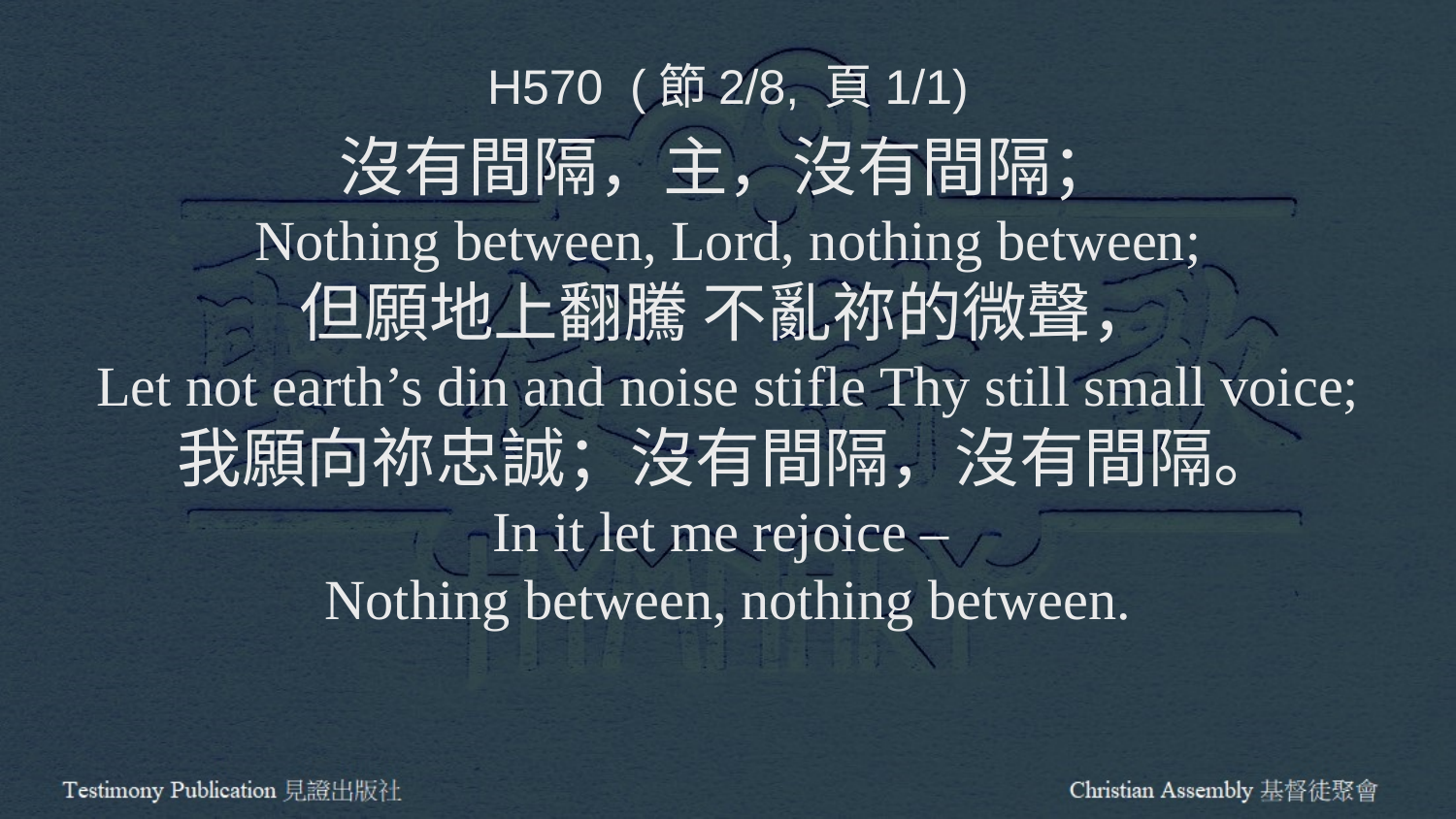

H570  (節2/8, 頁1/1)
沒有間隔，主，沒有間隔；
Nothing between, Lord, nothing between;
但願地上翻騰 不亂祢的微聲，
Let not earth’s din and noise stifle Thy still small voice;
我願向祢忠誠；沒有間隔，沒有間隔。
In it let me rejoice –
Nothing between, nothing between.